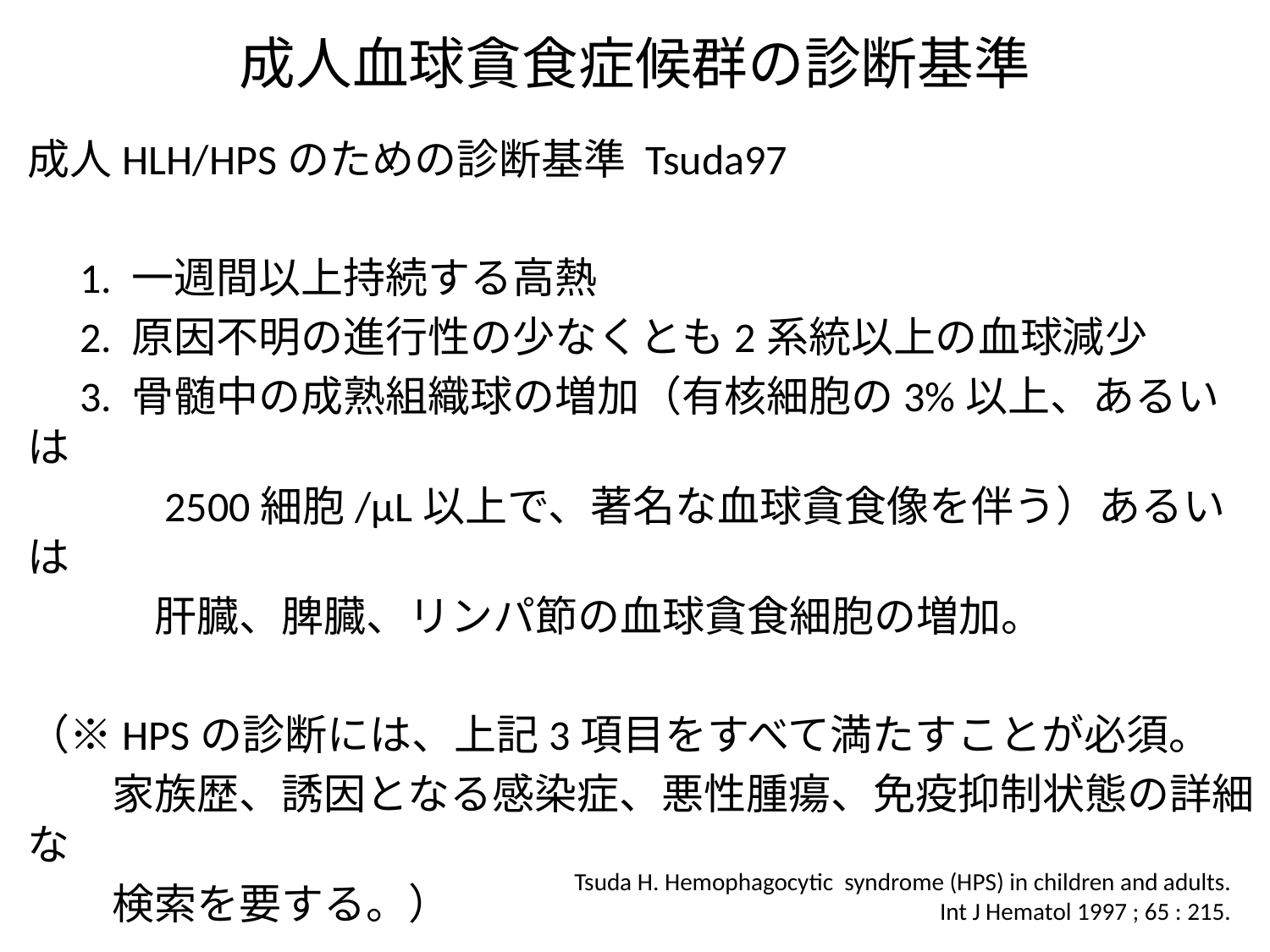

# 成人血球貪食症候群の診断基準
成人HLH/HPSのための診断基準 Tsuda97

　1. 一週間以上持続する高熱
　2. 原因不明の進行性の少なくとも2系統以上の血球減少
　3. 骨髄中の成熟組織球の増加（有核細胞の3%以上、あるいは
　　　2500細胞/μL以上で、著名な血球貪食像を伴う）あるいは
　　　肝臓、脾臓、リンパ節の血球貪食細胞の増加。

（※HPSの診断には、上記3項目をすべて満たすことが必須。
　　家族歴、誘因となる感染症、悪性腫瘍、免疫抑制状態の詳細な
　　検索を要する。）
Tsuda H. Hemophagocytic  syndrome (HPS) in children and adults.
Int J Hematol 1997 ; 65 : 215.